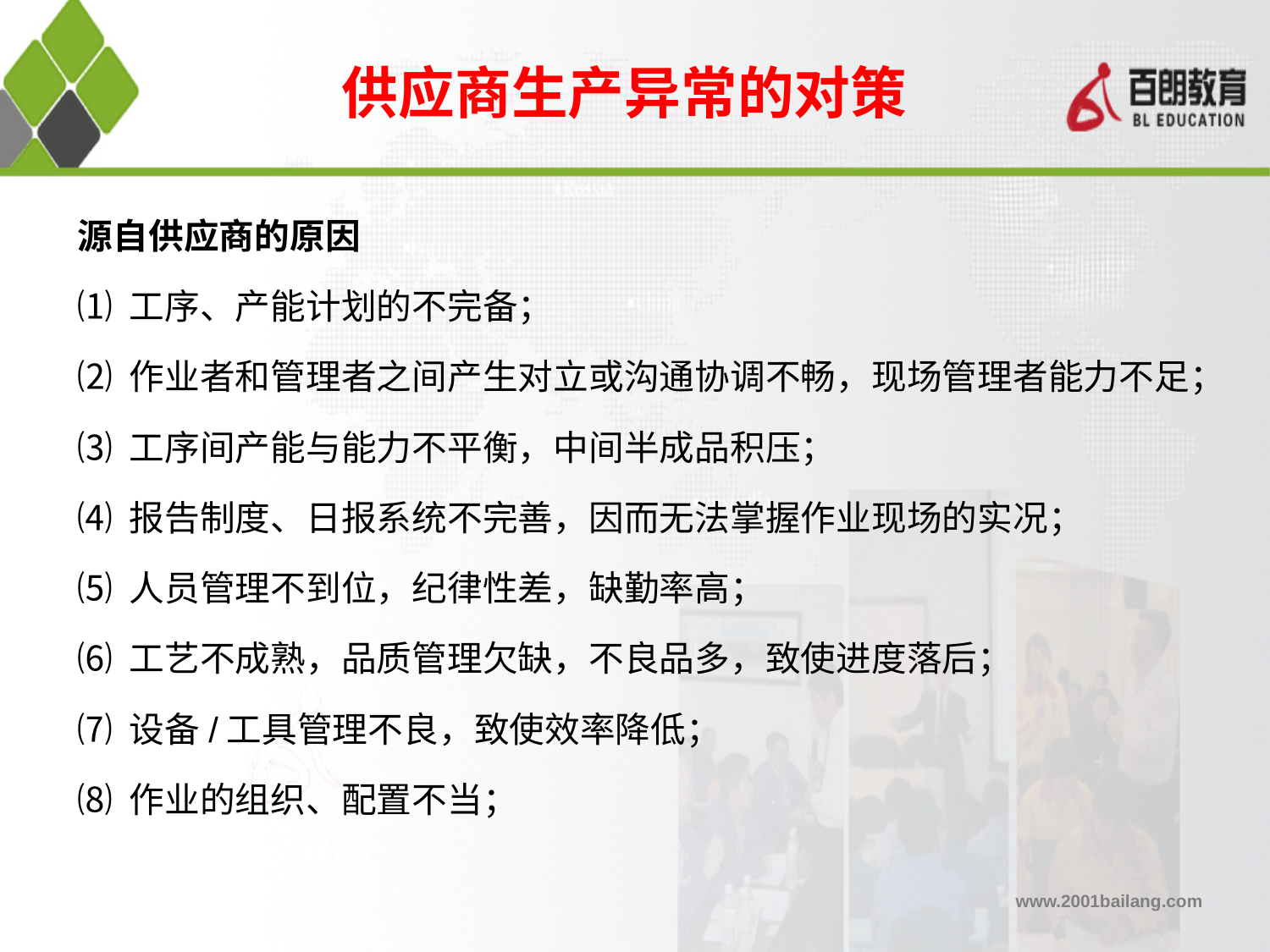

供应商生产异常的对策
# 源自供应商的原因
⑴ 工序、产能计划的不完备；
⑵ 作业者和管理者之间产生对立或沟通协调不畅，现场管理者能力不足；
⑶ 工序间产能与能力不平衡，中间半成品积压；
⑷ 报告制度、日报系统不完善，因而无法掌握作业现场的实况；
⑸ 人员管理不到位，纪律性差，缺勤率高；
⑹ 工艺不成熟，品质管理欠缺，不良品多，致使进度落后；
⑺ 设备/工具管理不良，致使效率降低；
⑻ 作业的组织、配置不当；